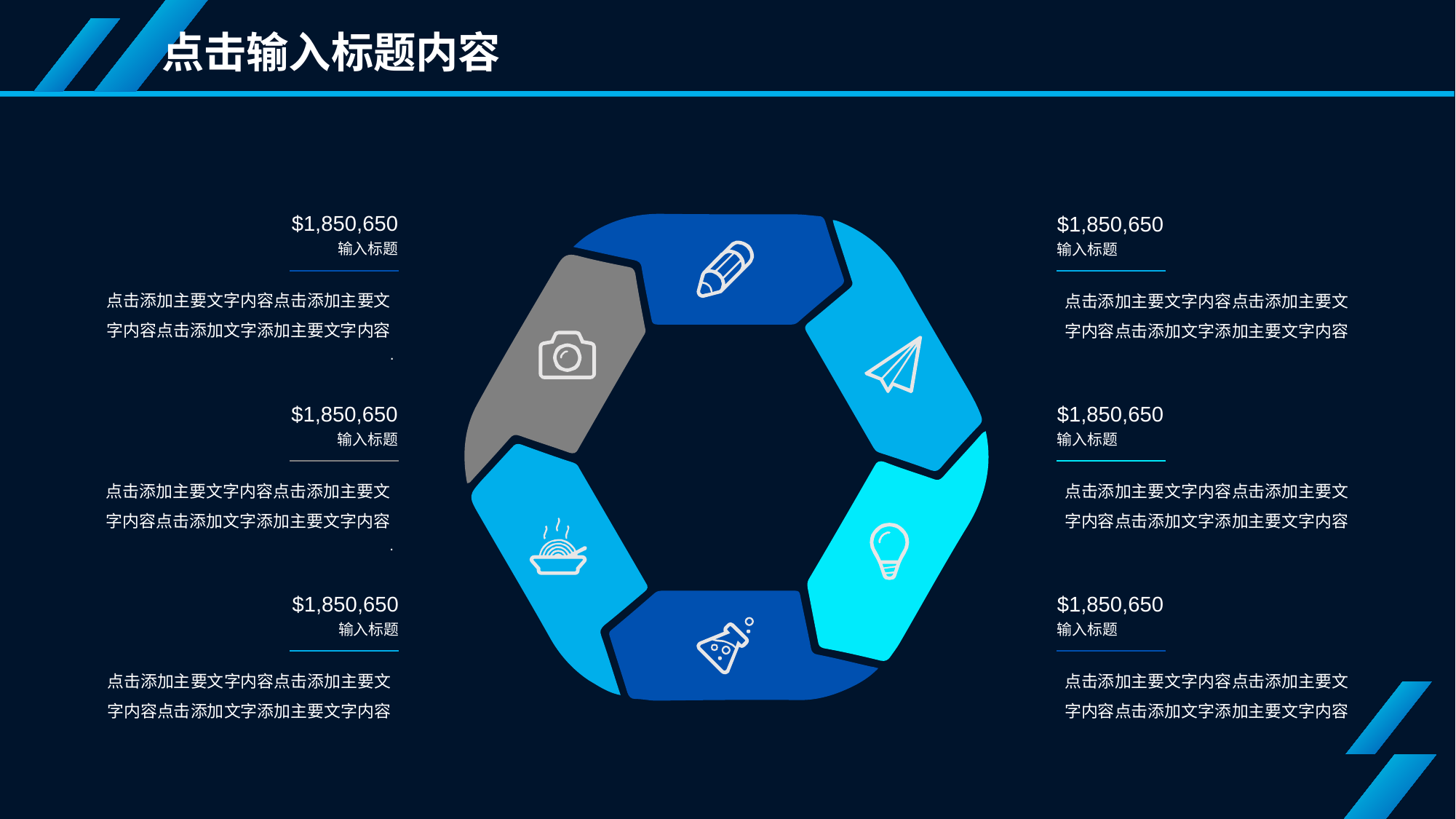

点击输入标题内容
$1,850,650
输入标题

点击添加主要文字内容点击添加主要文字内容点击添加文字添加主要文字内容
.
$1,850,650
输入标题

点击添加主要文字内容点击添加主要文字内容点击添加文字添加主要文字内容

$1,850,650
输入标题

点击添加主要文字内容点击添加主要文字内容点击添加文字添加主要文字内容
.
$1,850,650
输入标题

点击添加主要文字内容点击添加主要文字内容点击添加文字添加主要文字内容

$1,850,650
输入标题

点击添加主要文字内容点击添加主要文字内容点击添加文字添加主要文字内容
$1,850,650
输入标题

点击添加主要文字内容点击添加主要文字内容点击添加文字添加主要文字内容